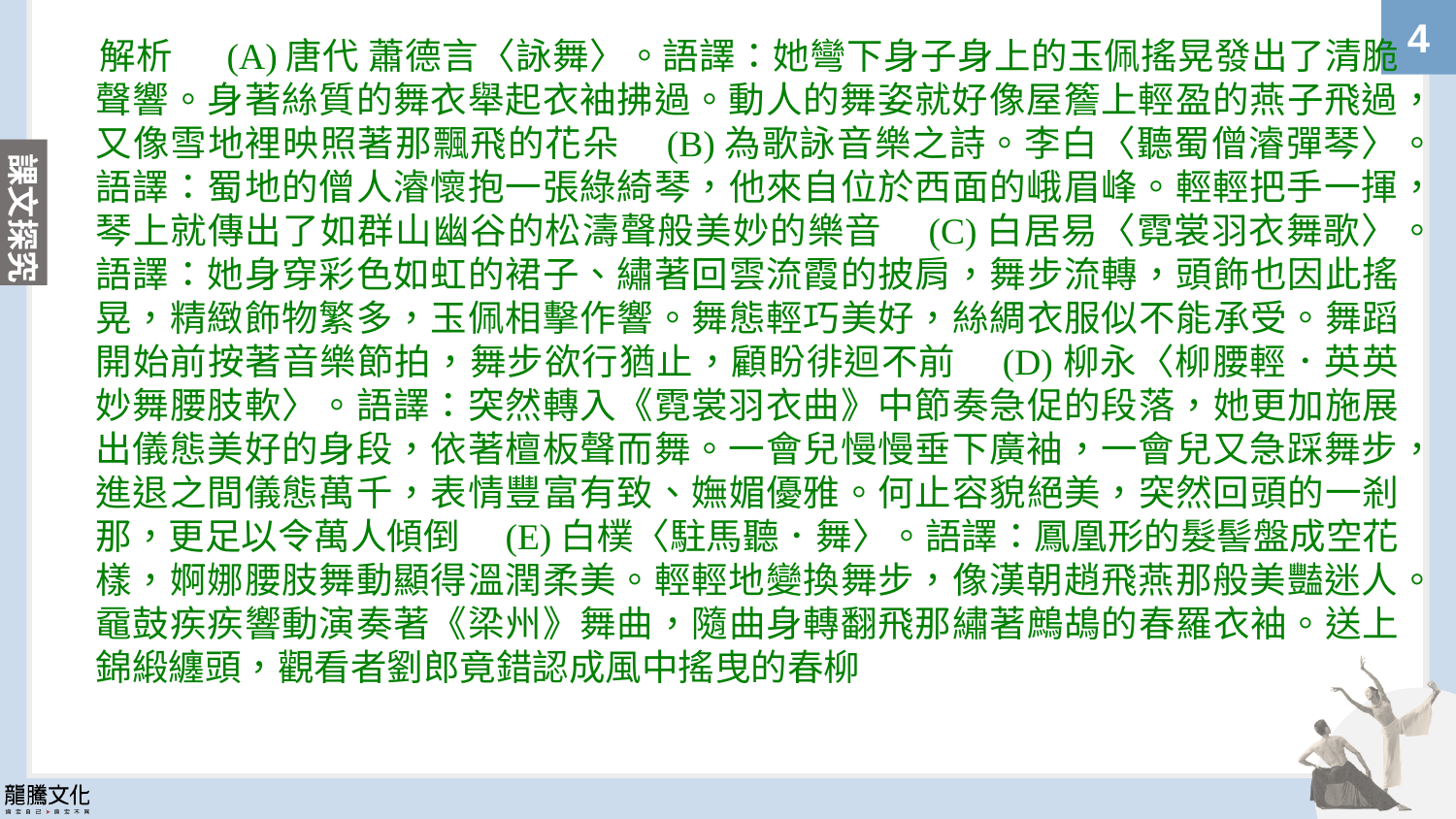

解析 　(A)唐代 蕭德言〈詠舞〉。語譯：她彎下身子身上的玉佩搖晃發出了清脆聲響。身著絲質的舞衣舉起衣袖拂過。動人的舞姿就好像屋簷上輕盈的燕子飛過，又像雪地裡映照著那飄飛的花朵　(B)為歌詠音樂之詩。李白〈聽蜀僧濬彈琴〉。語譯：蜀地的僧人濬懷抱一張綠綺琴，他來自位於西面的峨眉峰。輕輕把手一揮，琴上就傳出了如群山幽谷的松濤聲般美妙的樂音　(C)白居易〈霓裳羽衣舞歌〉。語譯：她身穿彩色如虹的裙子、繡著回雲流霞的披肩，舞步流轉，頭飾也因此搖晃，精緻飾物繁多，玉佩相擊作響。舞態輕巧美好，絲綢衣服似不能承受。舞蹈開始前按著音樂節拍，舞步欲行猶止，顧盼徘迴不前　(D)柳永〈柳腰輕．英英妙舞腰肢軟〉。語譯：突然轉入《霓裳羽衣曲》中節奏急促的段落，她更加施展出儀態美好的身段，依著檀板聲而舞。一會兒慢慢垂下廣袖，一會兒又急踩舞步，進退之間儀態萬千，表情豐富有致、嫵媚優雅。何止容貌絕美，突然回頭的一剎那，更足以令萬人傾倒　(E)白樸〈駐馬聽．舞〉。語譯：鳳凰形的髮髻盤成空花樣，婀娜腰肢舞動顯得溫潤柔美。輕輕地變換舞步，像漢朝趙飛燕那般美豔迷人。黿鼓疾疾響動演奏著《梁州》舞曲，隨曲身轉翻飛那繡著鷓鴣的春羅衣袖。送上錦緞纏頭，觀看者劉郎竟錯認成風中搖曳的春柳